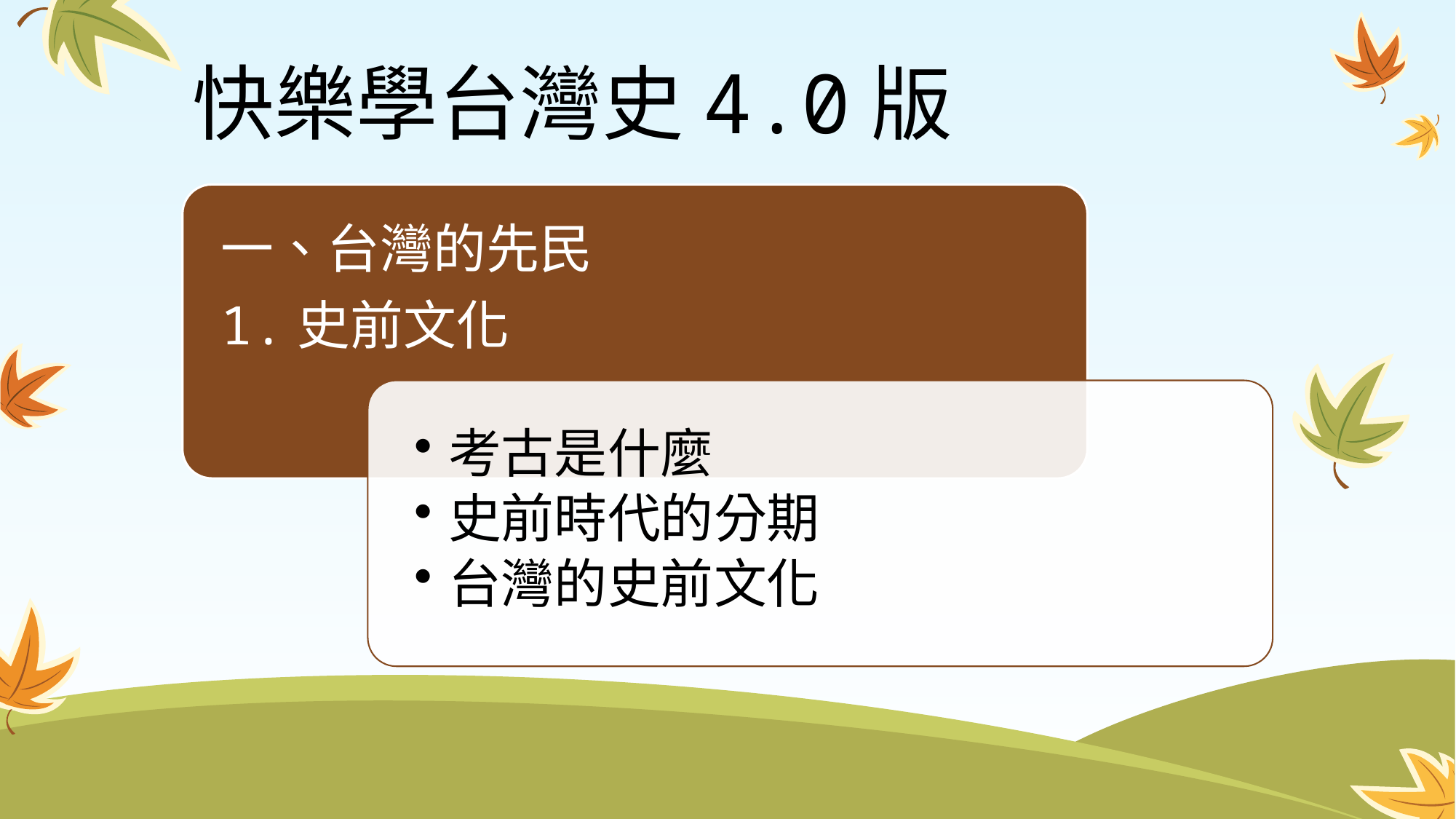

# 快樂學台灣史4.0版
一、台灣的先民
1.史前文化
考古是什麼
史前時代的分期
台灣的史前文化